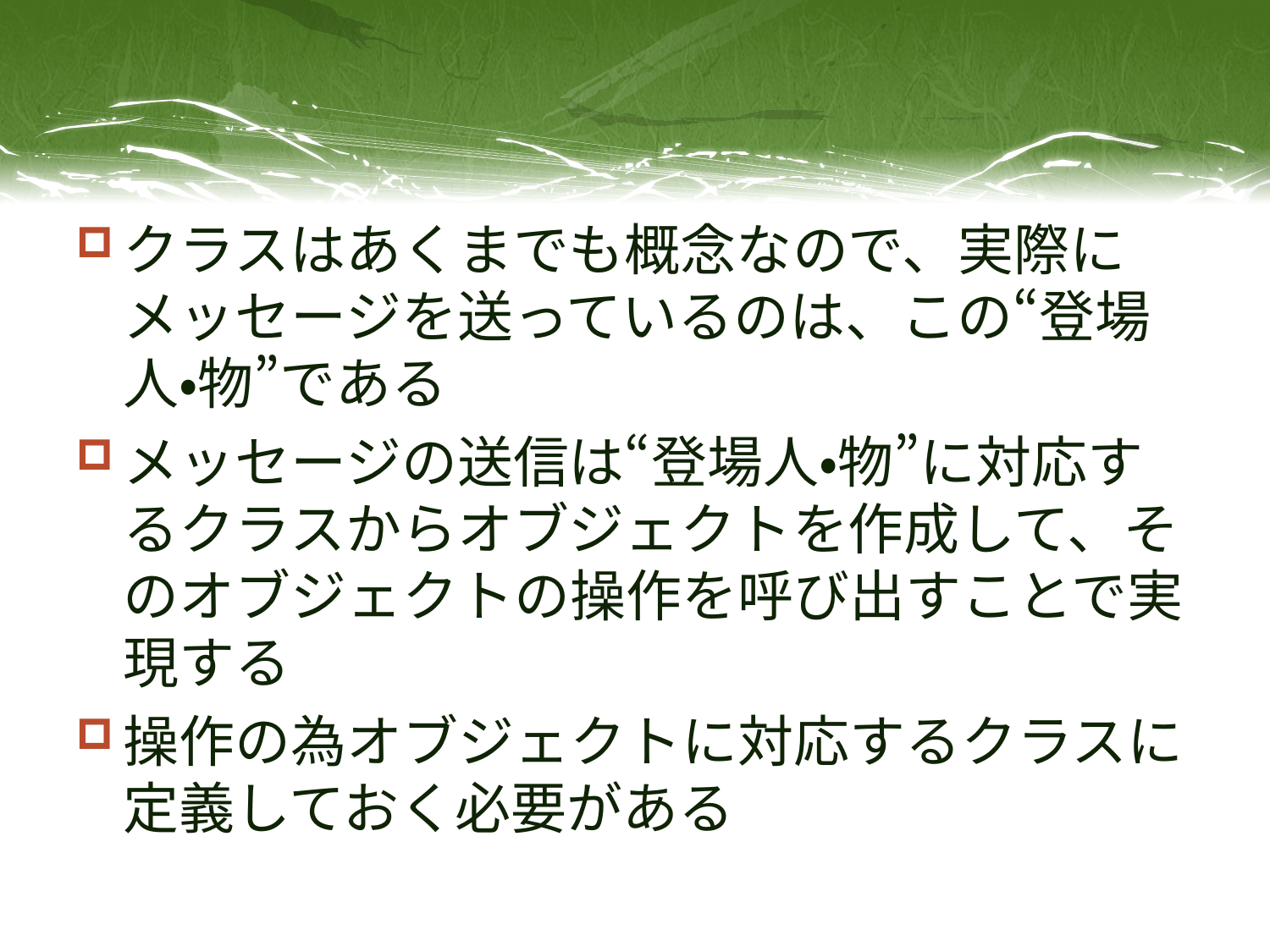

#
クラスはあくまでも概念なので、実際にメッセージを送っているのは、この“登場人・物”である
メッセージの送信は“登場人・物”に対応するクラスからオブジェクトを作成して、そのオブジェクトの操作を呼び出すことで実現する
操作の為オブジェクトに対応するクラスに定義しておく必要がある